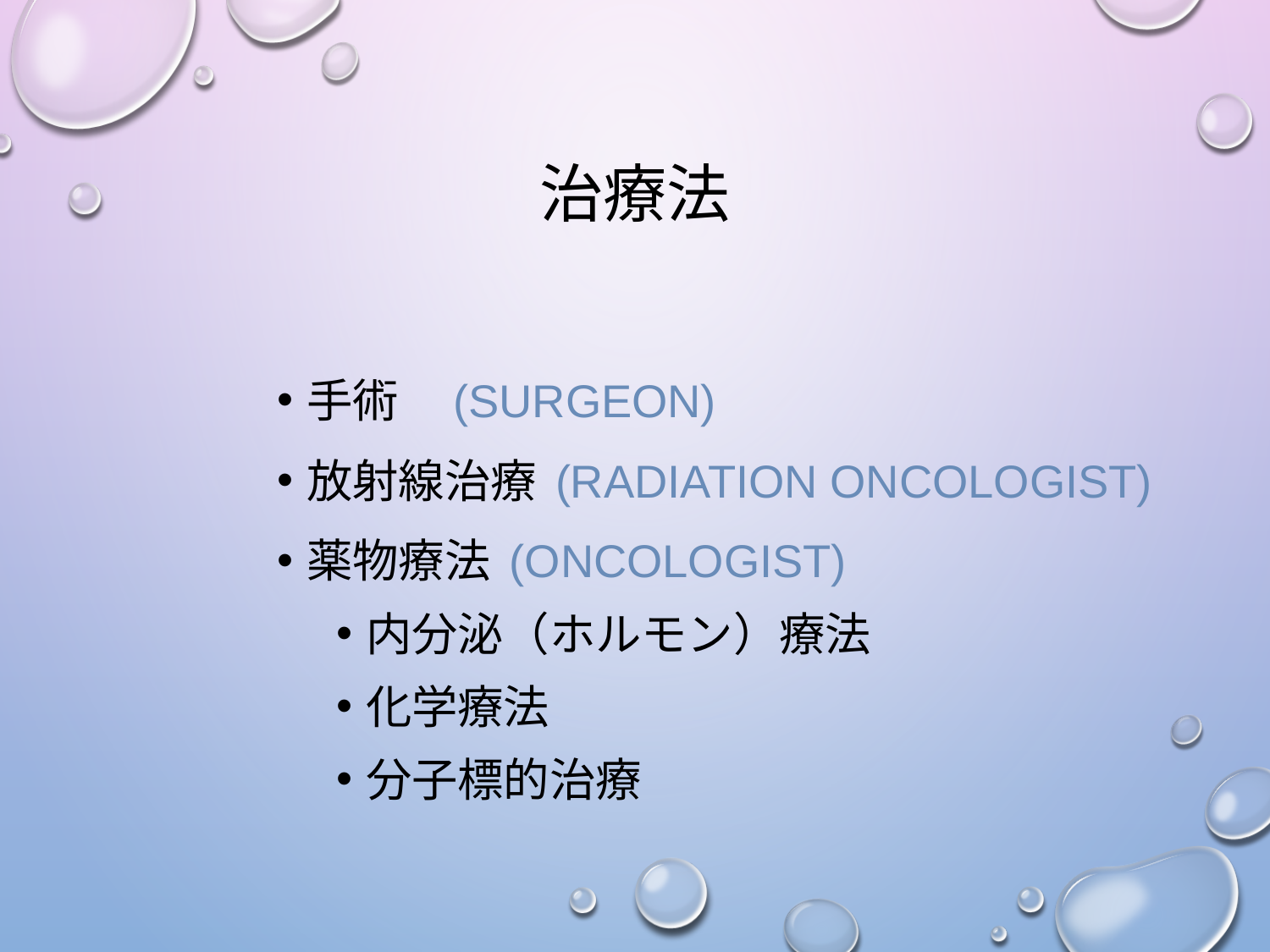

# 治療法

手術　(surgeon)
放射線治療 (radiation oncologist)
薬物療法 (oncologist)
内分泌（ホルモン）療法
化学療法
分子標的治療